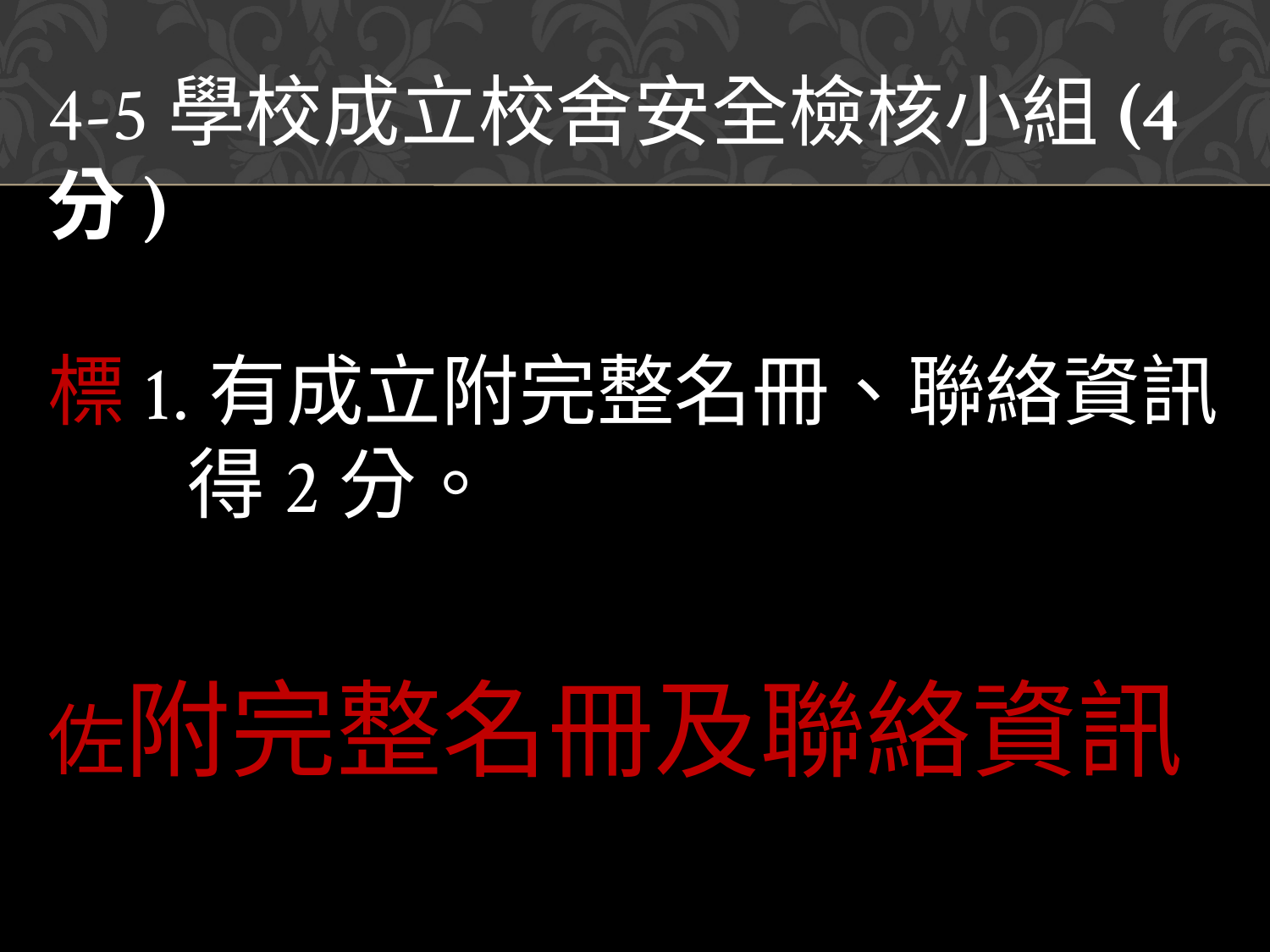

4-5學校成立校舍安全檢核小組(4分)

標1.有成立附完整名冊、聯絡資訊
       得2分。

佐附完整名冊及聯絡資訊